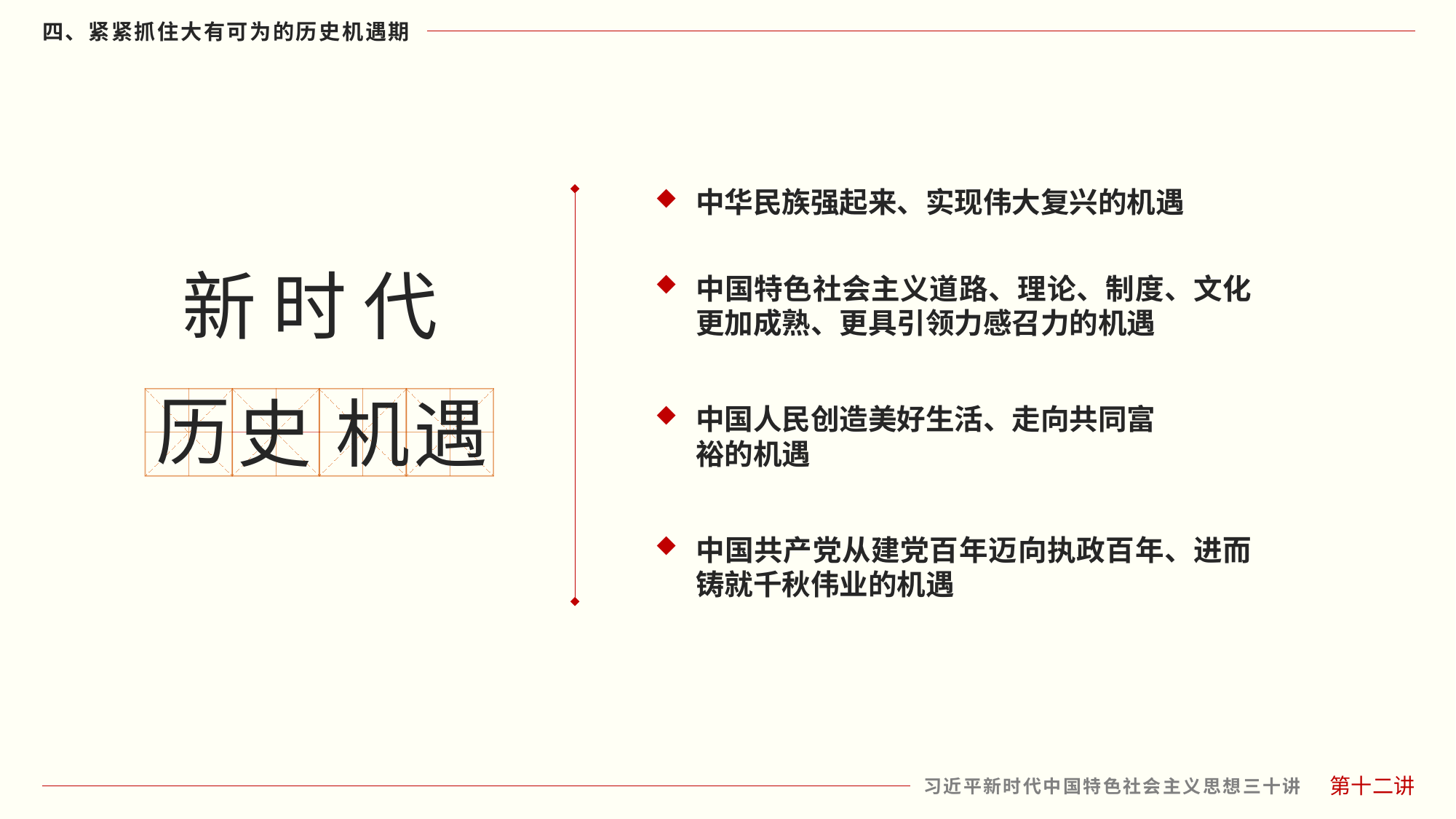

中华民族强起来、实现伟大复兴的机遇
新 时 代
历

史
 机
遇
中国特色社会主义道路、理论、制度、文化更加成熟、更具引领力感召力的机遇
中国人民创造美好生活、走向共同富裕的机遇
中国共产党从建党百年迈向执政百年、进而铸就千秋伟业的机遇